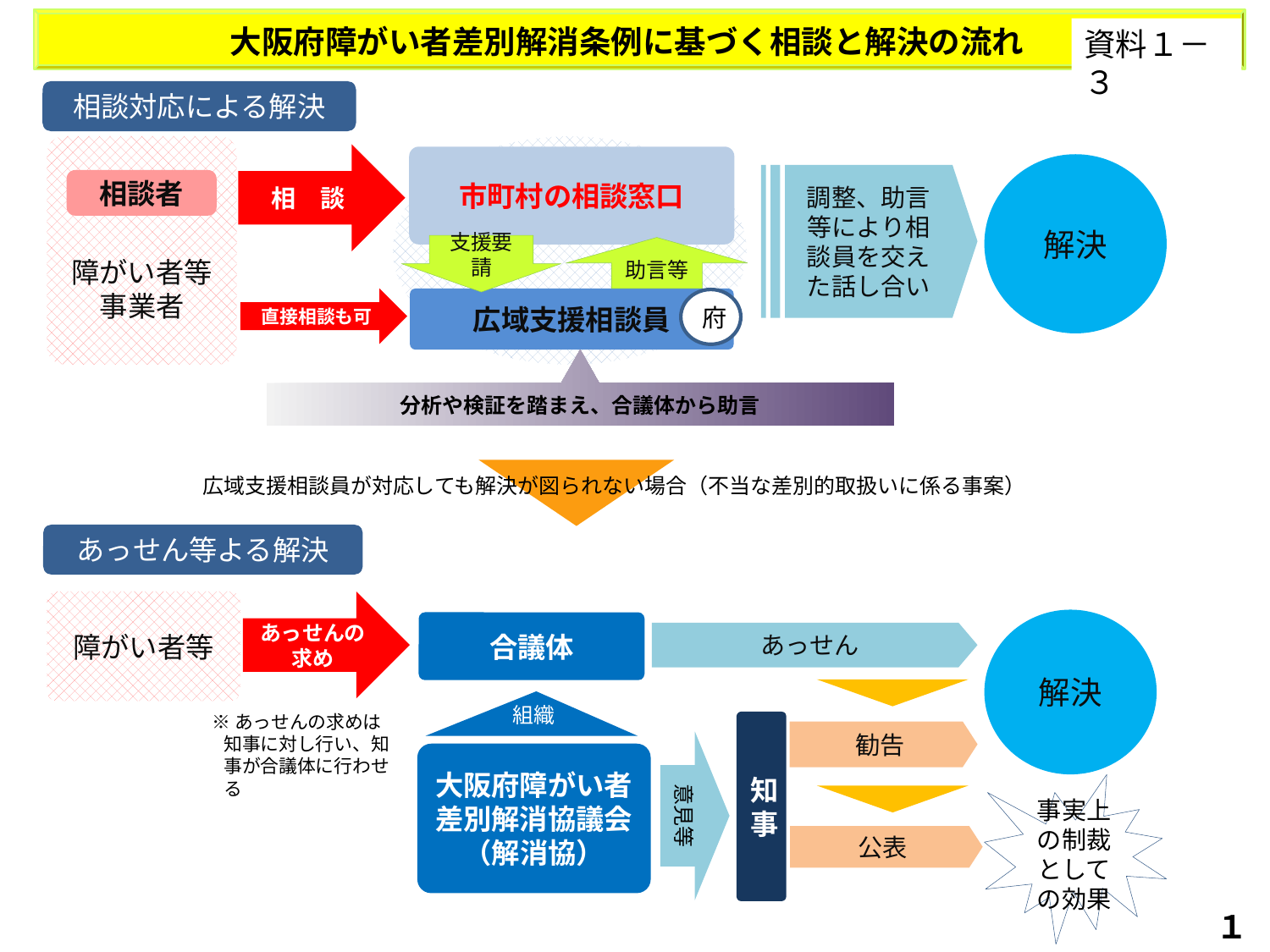

大阪府障がい者差別解消条例に基づく相談と解決の流れ
資料１－３
相談対応による解決

障がい者等
事業者

相　談
市町村の相談窓口
解決
調整、助言等により相談員を交えた話し合い
相談者
助言等
支援要請
直接相談も可
広域支援相談員

広域支援相談員が対応しても解決が図られない場合（不当な差別的取扱いに係る事案）
府
分析や検証を踏まえ、合議体から助言
あっせん等よる解決
障がい者等
あっせんの求め
解決
合議体
あっせん

組織
※あっせんの求めは知事に対し行い、知事が合議体に行わせる
知事
勧告
意見等
大阪府障がい者
差別解消協議会
（解消協）
事実上の制裁としての効果

公表
１